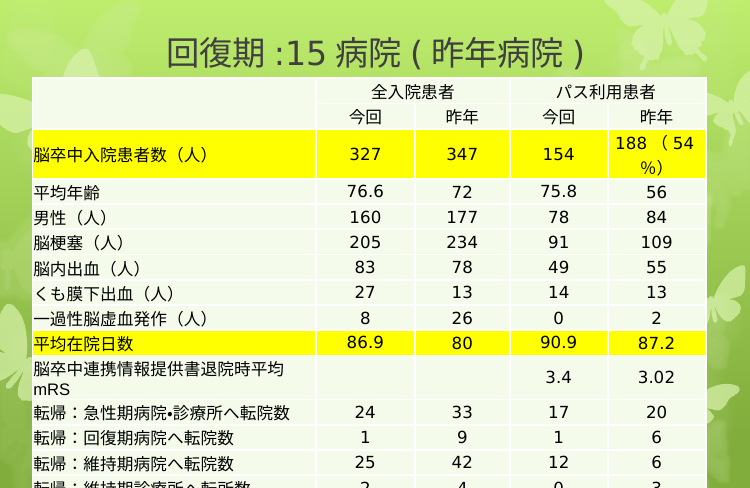

# 回復期:15病院(昨年病院)
|  | 全入院患者 |  | パス利用患者 |  |
| --- | --- | --- | --- | --- |
|  | 今回 | 昨年 | 今回 | 昨年 |
| 脳卒中入院患者数（人） | 327 | 347 | 154 | 188（54％） |
| 平均年齢 | 76.6 | 72 | 75.8 | 56 |
| 男性（人） | 160 | 177 | 78 | 84 |
| 脳梗塞（人） | 205 | 234 | 91 | 109 |
| 脳内出血（人） | 83 | 78 | 49 | 55 |
| くも膜下出血（人） | 27 | 13 | 14 | 13 |
| 一過性脳虚血発作（人） | 8 | 26 | 0 | 2 |
| 平均在院日数 | 86.9 | 80 | 90.9 | 87.2 |
| 脳卒中連携情報提供書退院時平均mRS |  |  | 3.4 | 3.02 |
| 転帰：急性期病院・診療所へ転院数 | 24 | 33 | 17 | 20 |
| 転帰：回復期病院へ転院数 | 1 | 9 | 1 | 6 |
| 転帰：維持期病院へ転院数 | 25 | 42 | 12 | 6 |
| 転帰：維持期診療所へ転所数 | 2 | 4 | 0 | 3 |
| 転帰：維持期老健へ転所数 | 45 | 28 | 18 | 21 |
| 転帰：在宅復帰患者数 | 207(63%) | 179（51％） | 105(72%) | 106（56％） |
| 転帰：死亡数 | 16 | 18 | 1 | 5 |